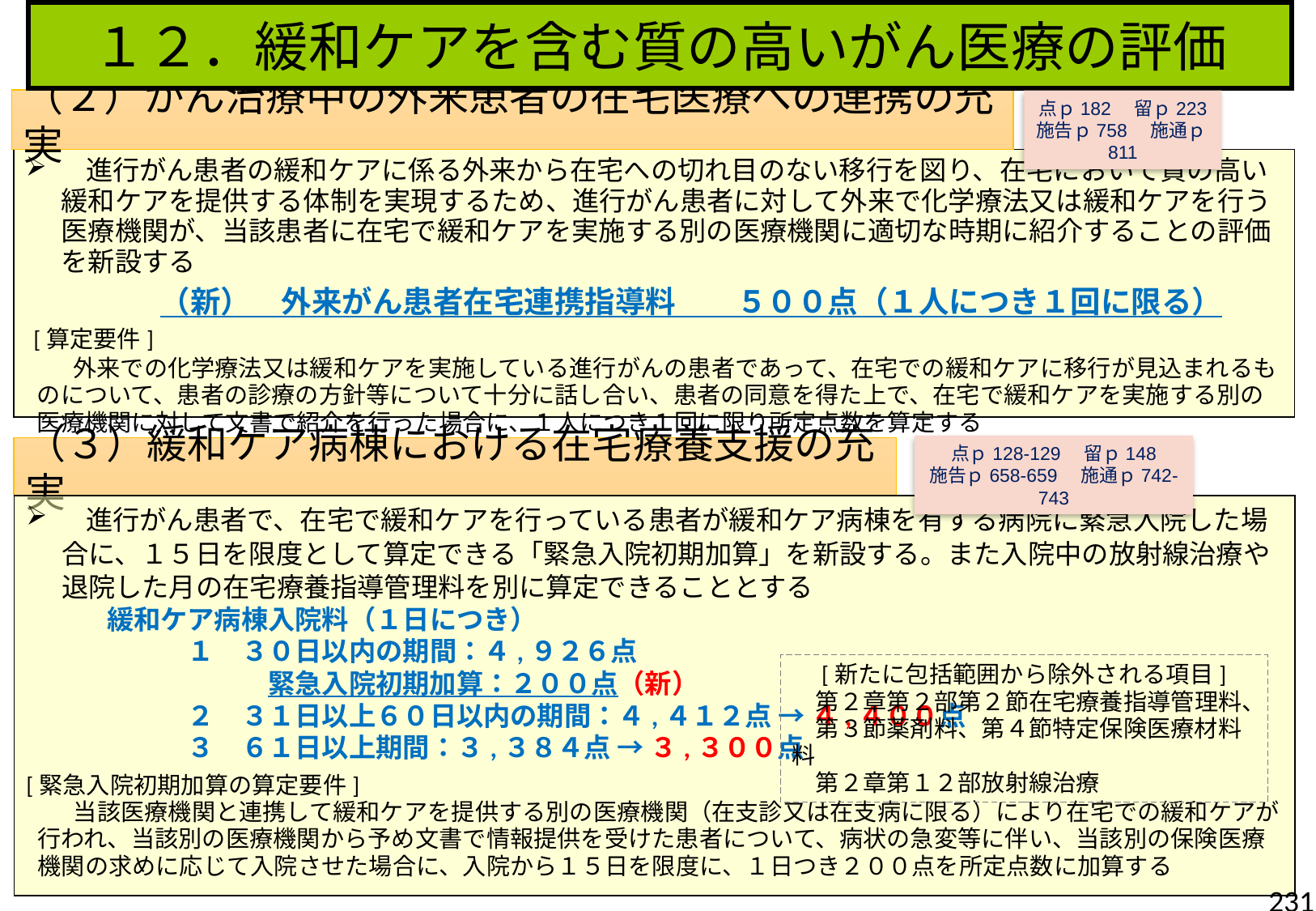

１２．緩和ケアを含む質の高いがん医療の評価
（２）がん治療中の外来患者の在宅医療への連携の充実
点ｐ182　留ｐ223
施告ｐ758　施通ｐ811
   進行がん患者の緩和ケアに係る外来から在宅への切れ目のない移行を図り、在宅において質の高い緩和ケアを提供する体制を実現するため、進行がん患者に対して外来で化学療法又は緩和ケアを行う医療機関が、当該患者に在宅で緩和ケアを実施する別の医療機関に適切な時期に紹介することの評価を新設する
　　　　　（新）　外来がん患者在宅連携指導料　　５００点（１人につき１回に限る）
 [算定要件]
　　外来での化学療法又は緩和ケアを実施している進行がんの患者であって、在宅での緩和ケアに移行が見込まれるものについて、患者の診療の方針等について十分に話し合い、患者の同意を得た上で、在宅で緩和ケアを実施する別の医療機関に対して文書で紹介を行った場合に、１人につき１回に限り所定点数を算定する
点ｐ128-129　留ｐ148
施告ｐ658-659　施通ｐ742-743
（３）緩和ケア病棟における在宅療養支援の充実
   進行がん患者で、在宅で緩和ケアを行っている患者が緩和ケア病棟を有する病院に緊急入院した場合に、１５日を限度として算定できる「緊急入院初期加算」を新設する。また入院中の放射線治療や退院した月の在宅療養指導管理料を別に算定できることとする
　　　緩和ケア病棟入院料（１日につき）
　　　　　　１　３０日以内の期間：４,９２６点
　　　　　　　　　緊急入院初期加算：２００点（新）
　　　　　　２　３１日以上６０日以内の期間：４,４１２点 → ４,４００点
　　　　　　３　６１日以上期間：３,３８４点 → ３,３００点
[緊急入院初期加算の算定要件]
　　当該医療機関と連携して緩和ケアを提供する別の医療機関（在支診又は在支病に限る）により在宅での緩和ケアが行われ、当該別の医療機関から予め文書で情報提供を受けた患者について、病状の急変等に伴い、当該別の保険医療機関の求めに応じて入院させた場合に、入院から１５日を限度に、１日つき２００点を所定点数に加算する
[新たに包括範囲から除外される項目]
　第２章第２部第２節在宅療養指導管理料、
　第３節薬剤料、第４節特定保険医療材料料
　第２章第１２部放射線治療
231